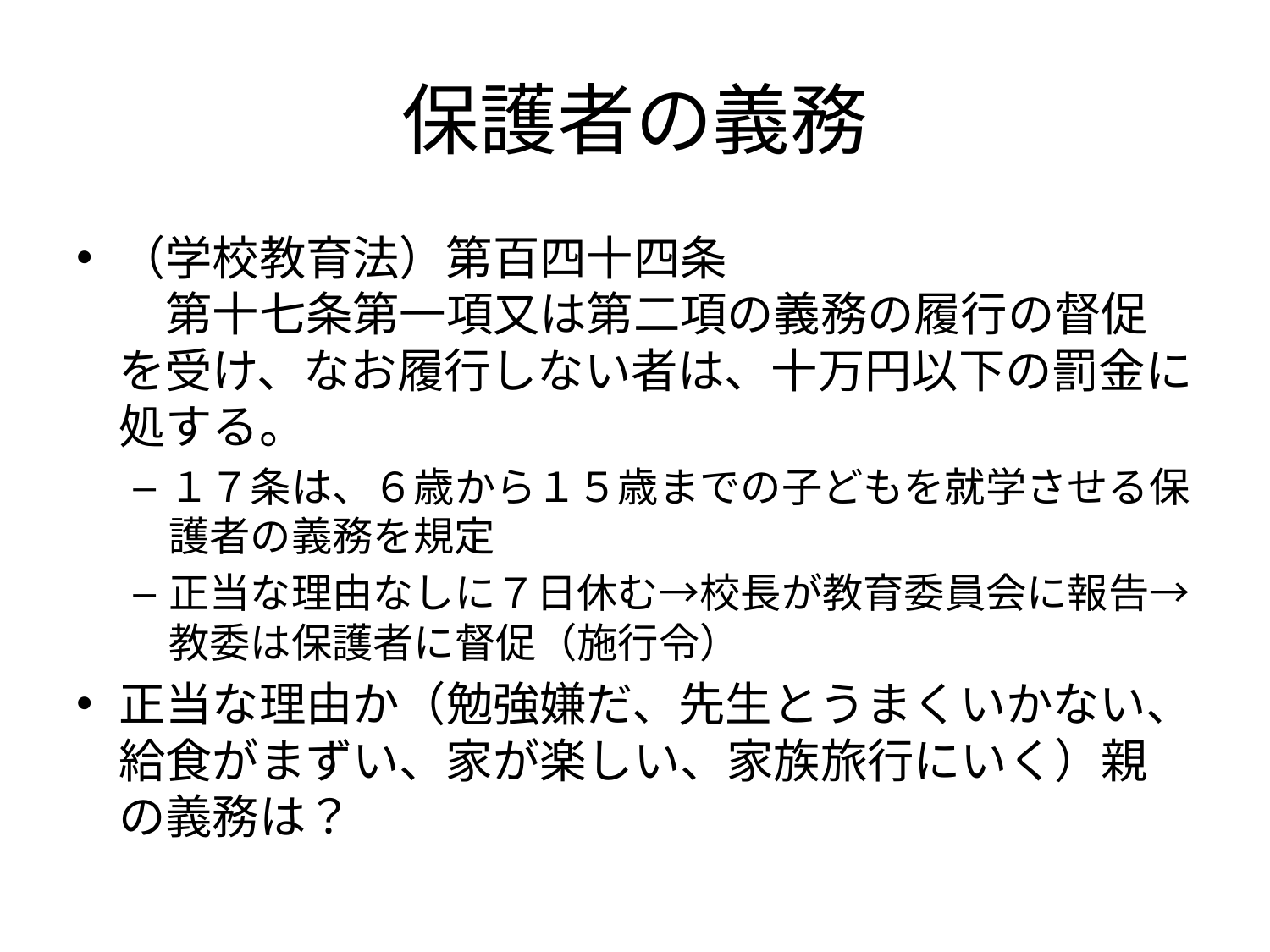

# 保護者の義務
（学校教育法）第百四十四条
　第十七条第一項又は第二項の義務の履行の督促を受け、なお履行しない者は、十万円以下の罰金に処する。
１７条は、６歳から１５歳までの子どもを就学させる保護者の義務を規定
正当な理由なしに７日休む→校長が教育委員会に報告→教委は保護者に督促（施行令）
正当な理由か（勉強嫌だ、先生とうまくいかない、給食がまずい、家が楽しい、家族旅行にいく）親の義務は？